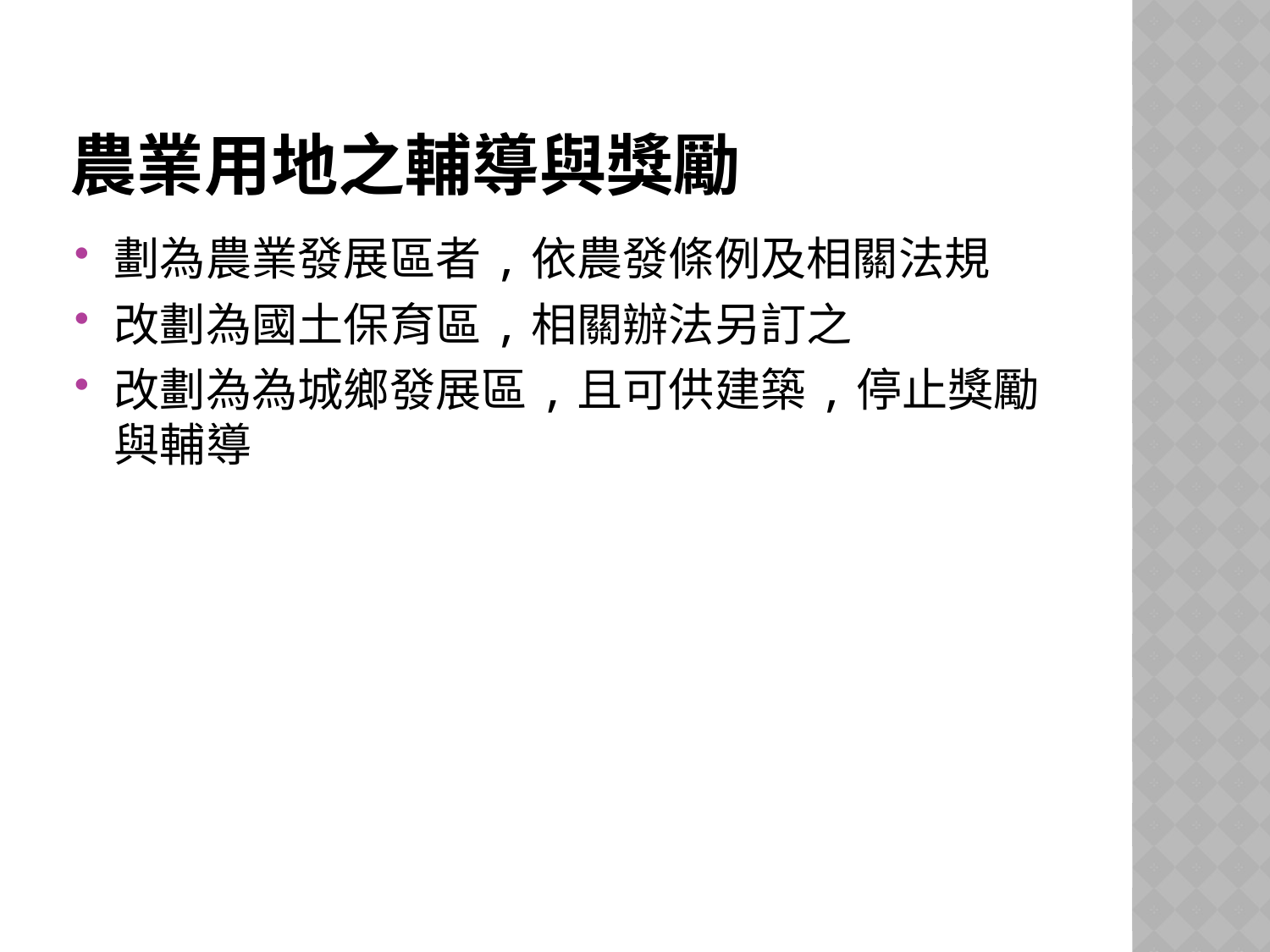

# 農業用地之輔導與獎勵
劃為農業發展區者,依農發條例及相關法規
改劃為國土保育區,相關辦法另訂之
改劃為為城鄉發展區,且可供建築,停止獎勵與輔導